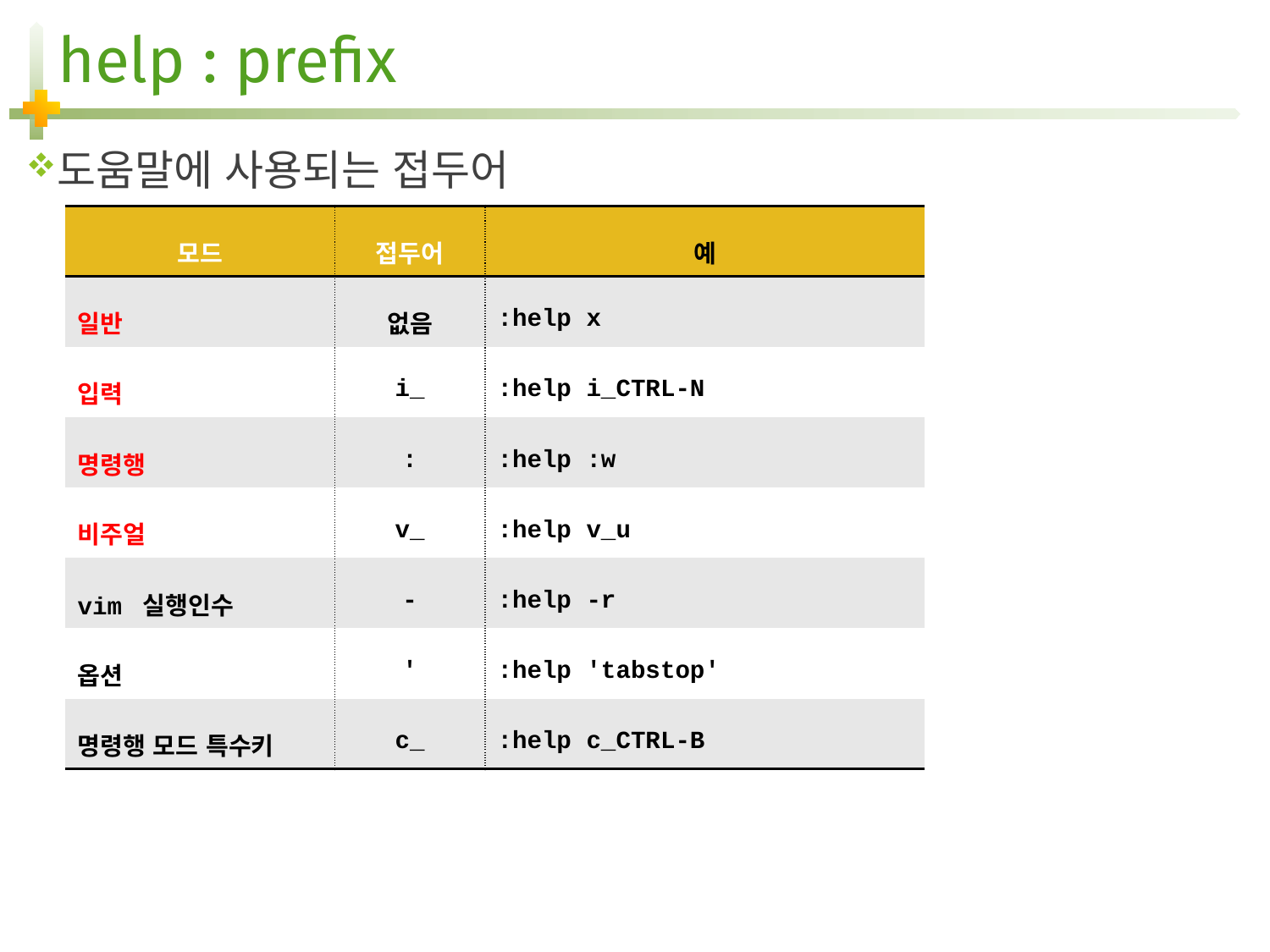

# help : prefix
도움말에 사용되는 접두어
| 모드 | 접두어 | 예 |
| --- | --- | --- |
| 일반 | 없음 | :help x |
| 입력 | i\_ | :help i\_CTRL-N |
| 명령행 | : | :help :w |
| 비주얼 | v\_ | :help v\_u |
| vim 실행인수 | - | :help -r |
| 옵션 | ' | :help 'tabstop' |
| 명령행 모드 특수키 | c\_ | :help c\_CTRL-B |